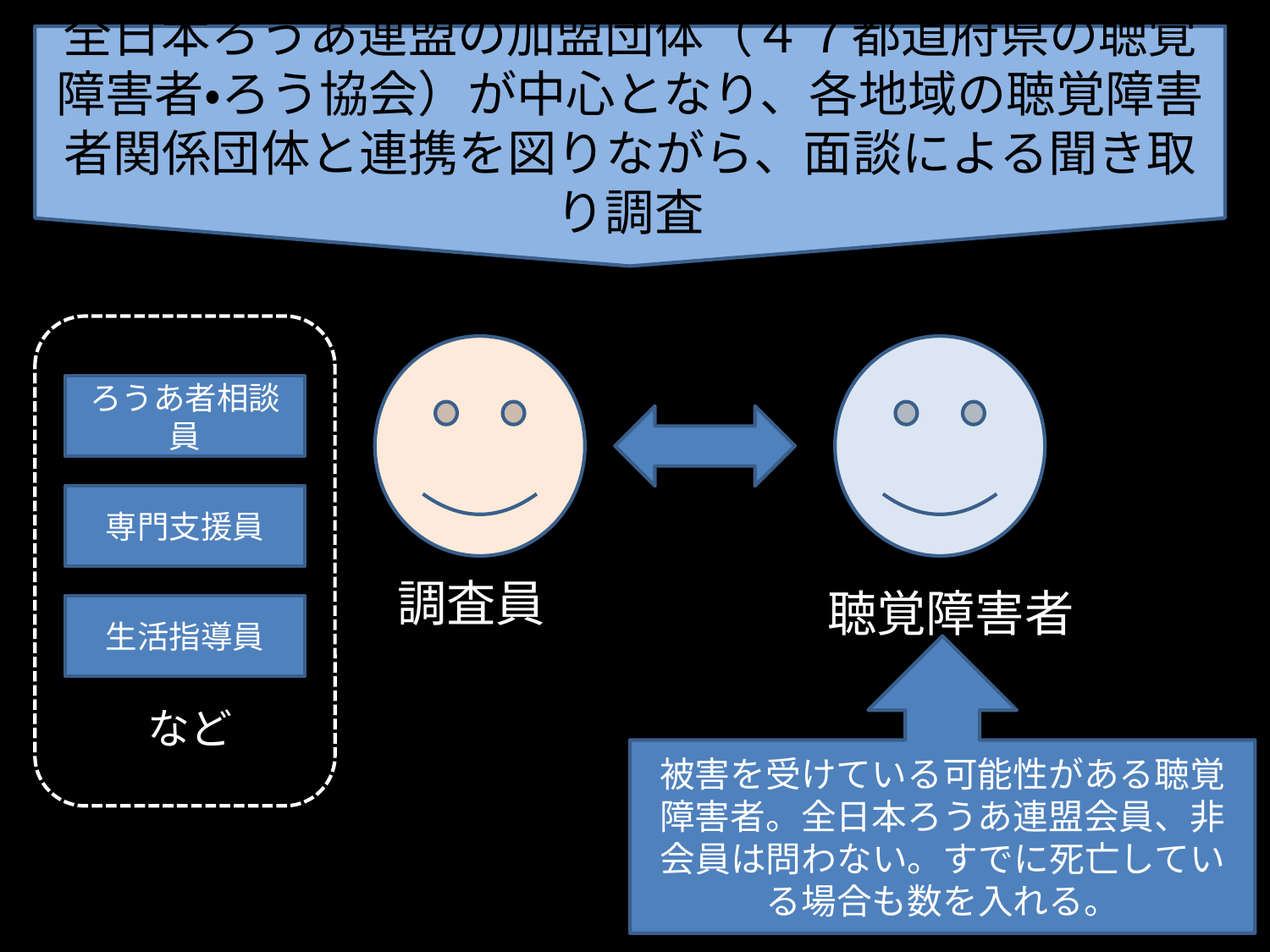

全日本ろうあ連盟の加盟団体（４７都道府県の聴覚障害者・ろう協会）が中心となり、各地域の聴覚障害者関係団体と連携を図りながら、面談による聞き取り調査

ろうあ者相談員

専門支援員
調査員
聴覚障害者
生活指導員
被害を受けている可能性がある聴覚障害者。全日本ろうあ連盟会員、非会員は問わない。すでに死亡している場合も数を入れる。
など